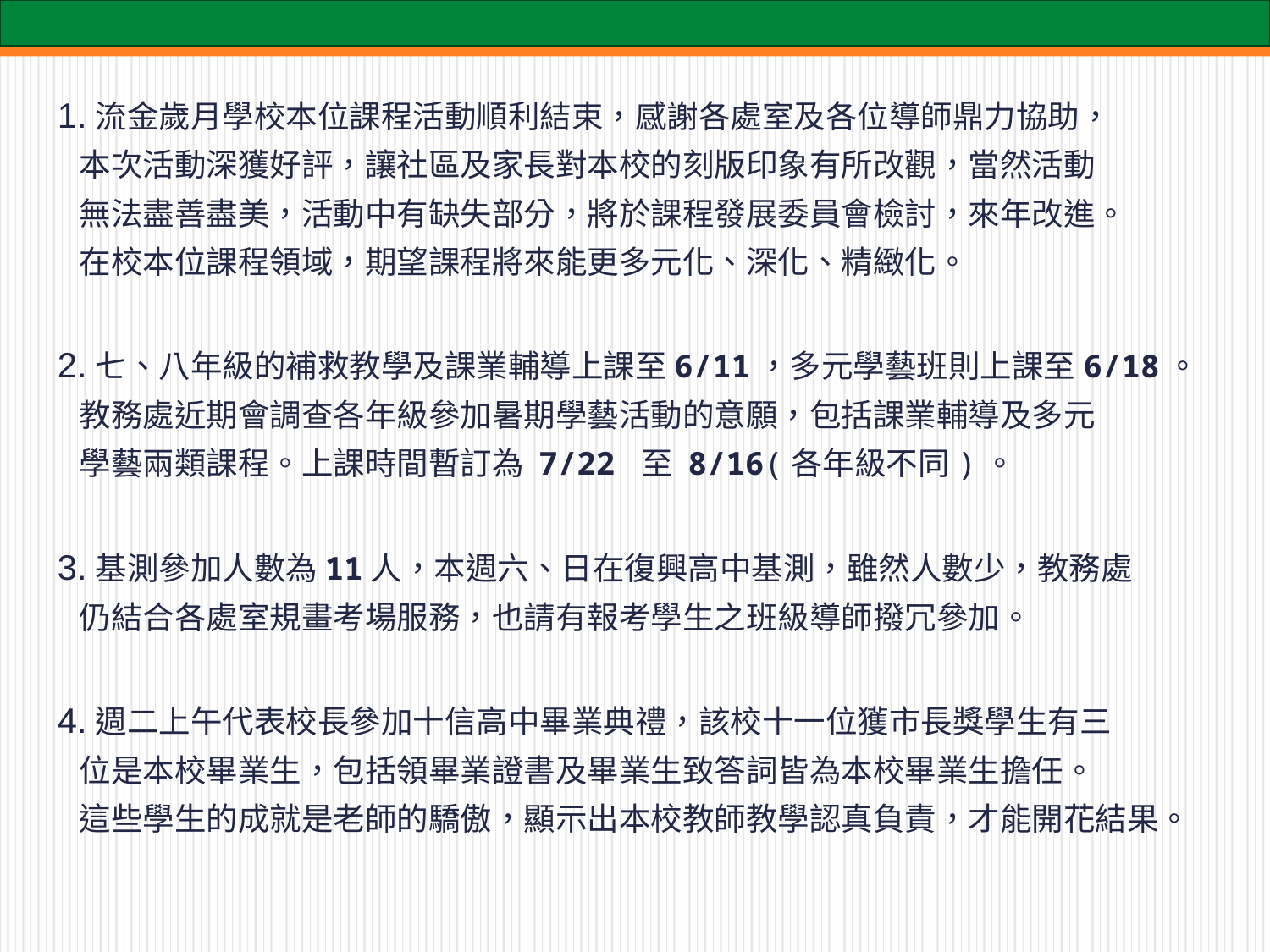

1.流金歲月學校本位課程活動順利結束，感謝各處室及各位導師鼎力協助，
  本次活動深獲好評，讓社區及家長對本校的刻版印象有所改觀，當然活動
  無法盡善盡美，活動中有缺失部分，將於課程發展委員會檢討，來年改進。
  在校本位課程領域，期望課程將來能更多元化、深化、精緻化。

2.七、八年級的補救教學及課業輔導上課至6/11，多元學藝班則上課至6/18。
  教務處近期會調查各年級參加暑期學藝活動的意願，包括課業輔導及多元
  學藝兩類課程。上課時間暫訂為 7/22 至 8/16(各年級不同)。

3.基測參加人數為11人，本週六、日在復興高中基測，雖然人數少，教務處
  仍結合各處室規畫考場服務，也請有報考學生之班級導師撥冗參加。

4.週二上午代表校長參加十信高中畢業典禮，該校十一位獲市長獎學生有三
  位是本校畢業生，包括領畢業證書及畢業生致答詞皆為本校畢業生擔任。
  這些學生的成就是老師的驕傲，顯示出本校教師教學認真負責，才能開花結果。